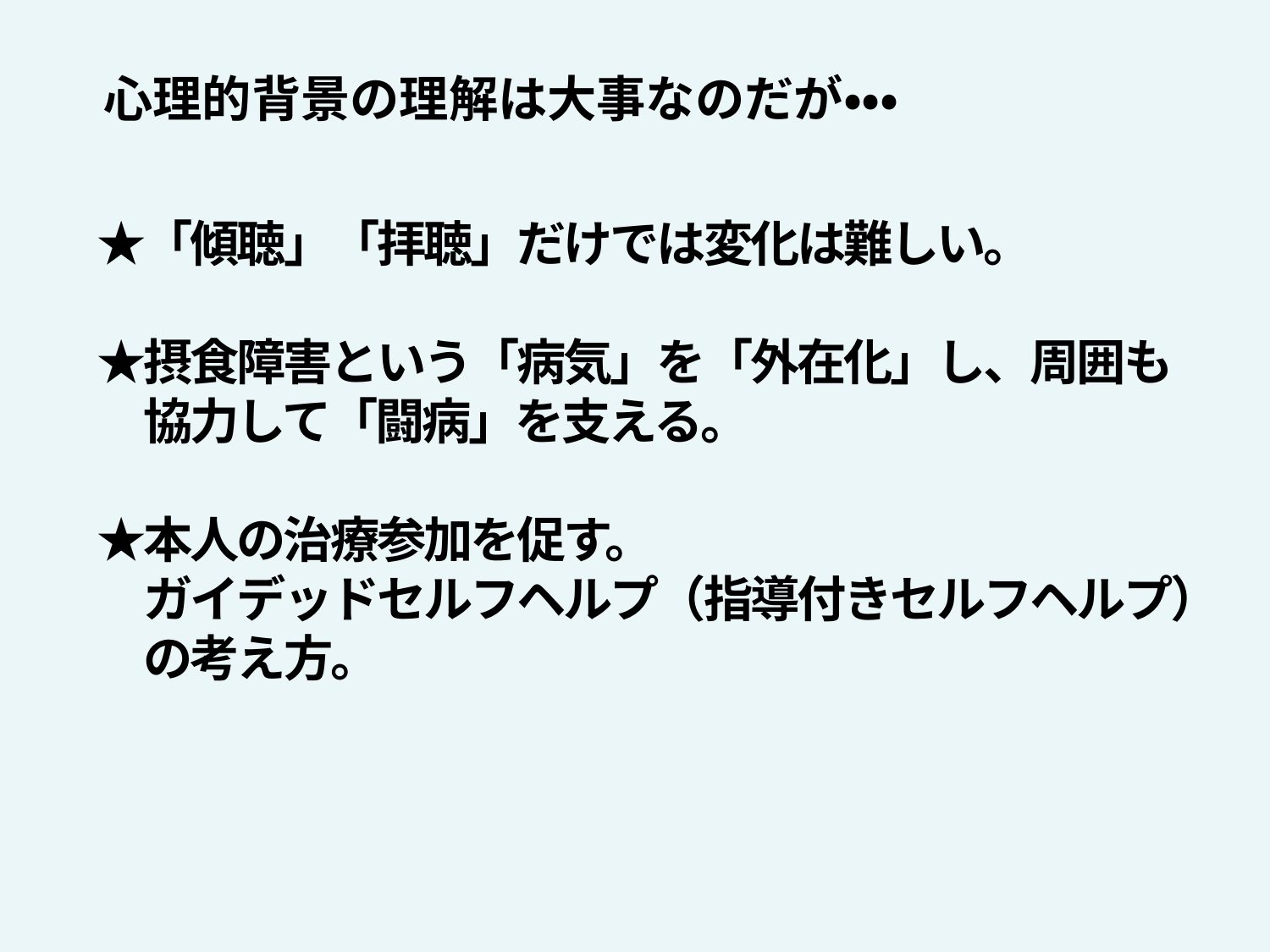

心理的背景の理解は大事なのだが・・・

　★「傾聴」「拝聴」だけでは変化は難しい。

　★摂食障害という「病気」を「外在化」し、周囲も
　　協力して「闘病」を支える。

　★本人の治療参加を促す。
　　ガイデッドセルフヘルプ（指導付きセルフヘルプ）
　　の考え方。